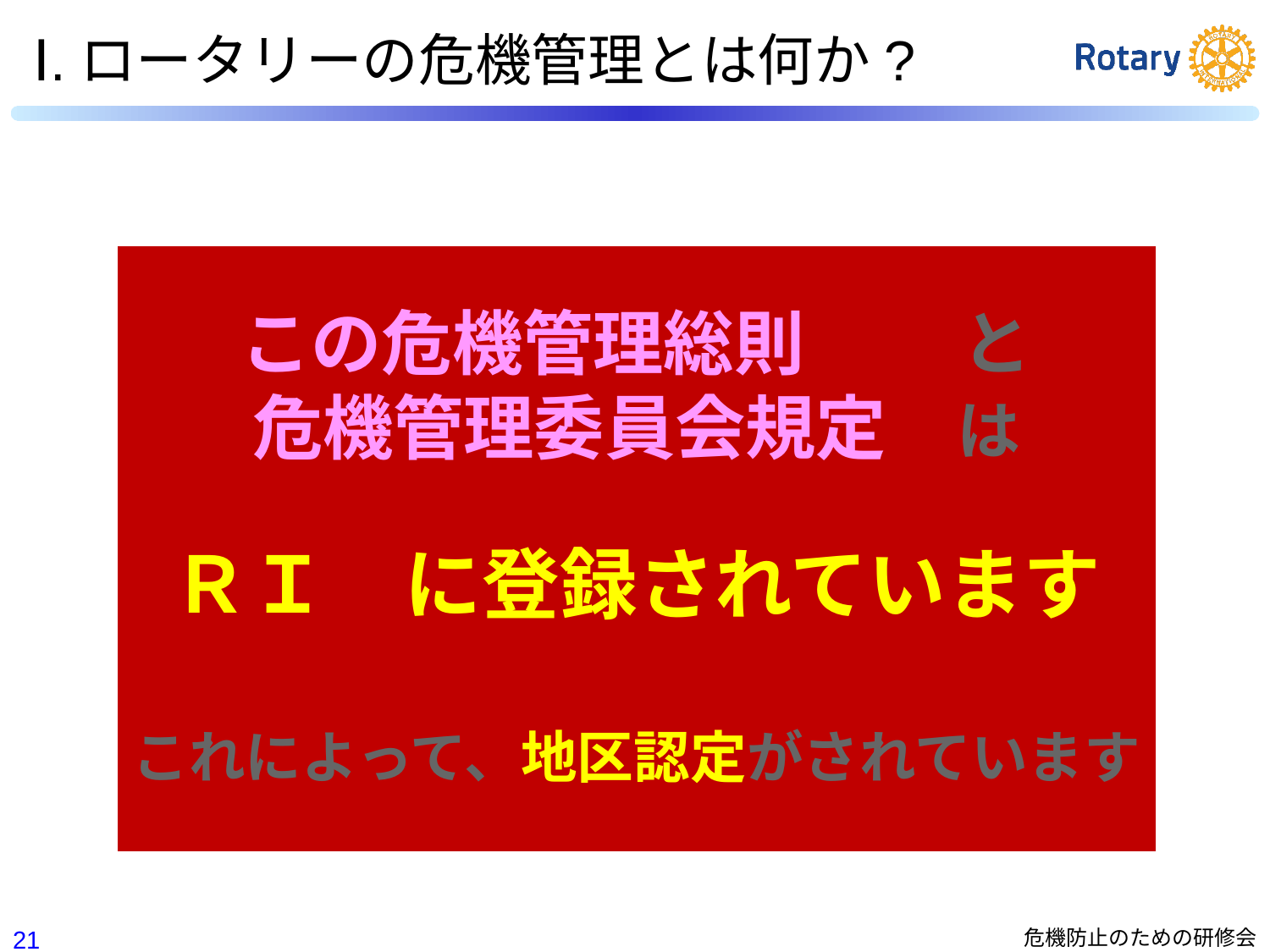

Ⅰ.ロータリーの危機管理とは何か?

この危機管理総則　 　と
危機管理委員会規定　は

ＲＩ　に登録されています

これによって、地区認定がされています

21
危機防止のための研修会